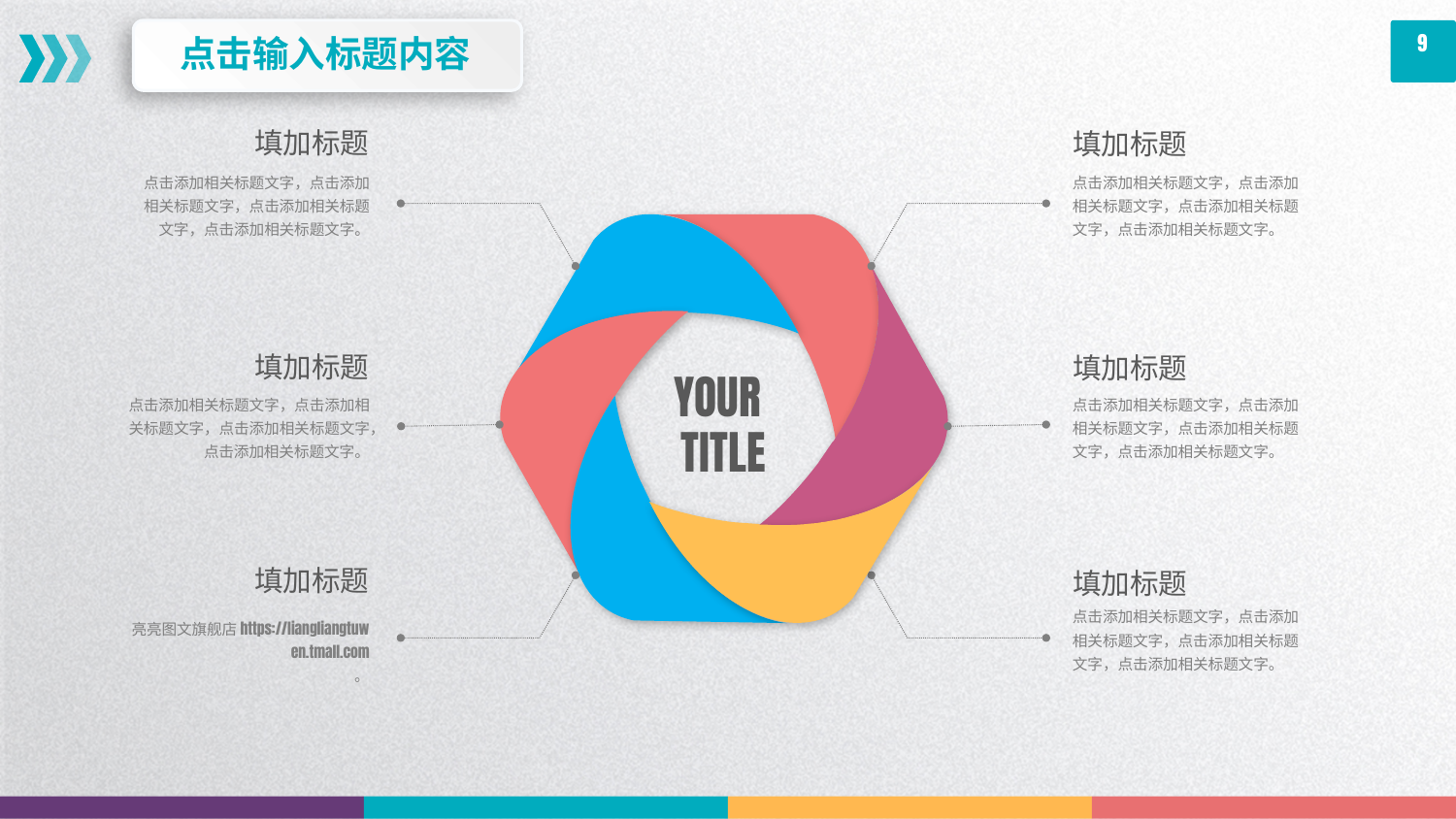

点击输入标题内容
9
填加标题
填加标题
点击添加相关标题文字，点击添加相关标题文字，点击添加相关标题文字，点击添加相关标题文字。
点击添加相关标题文字，点击添加相关标题文字，点击添加相关标题文字，点击添加相关标题文字。

填加标题
填加标题
YOUR
TITLE
点击添加相关标题文字，点击添加相关标题文字，点击添加相关标题文字，点击添加相关标题文字。
点击添加相关标题文字，点击添加相关标题文字，点击添加相关标题文字，点击添加相关标题文字。

填加标题
填加标题

 亮亮图文旗舰店https://liangliangtuwen.tmall.com
。
点击添加相关标题文字，点击添加相关标题文字，点击添加相关标题文字，点击添加相关标题文字。